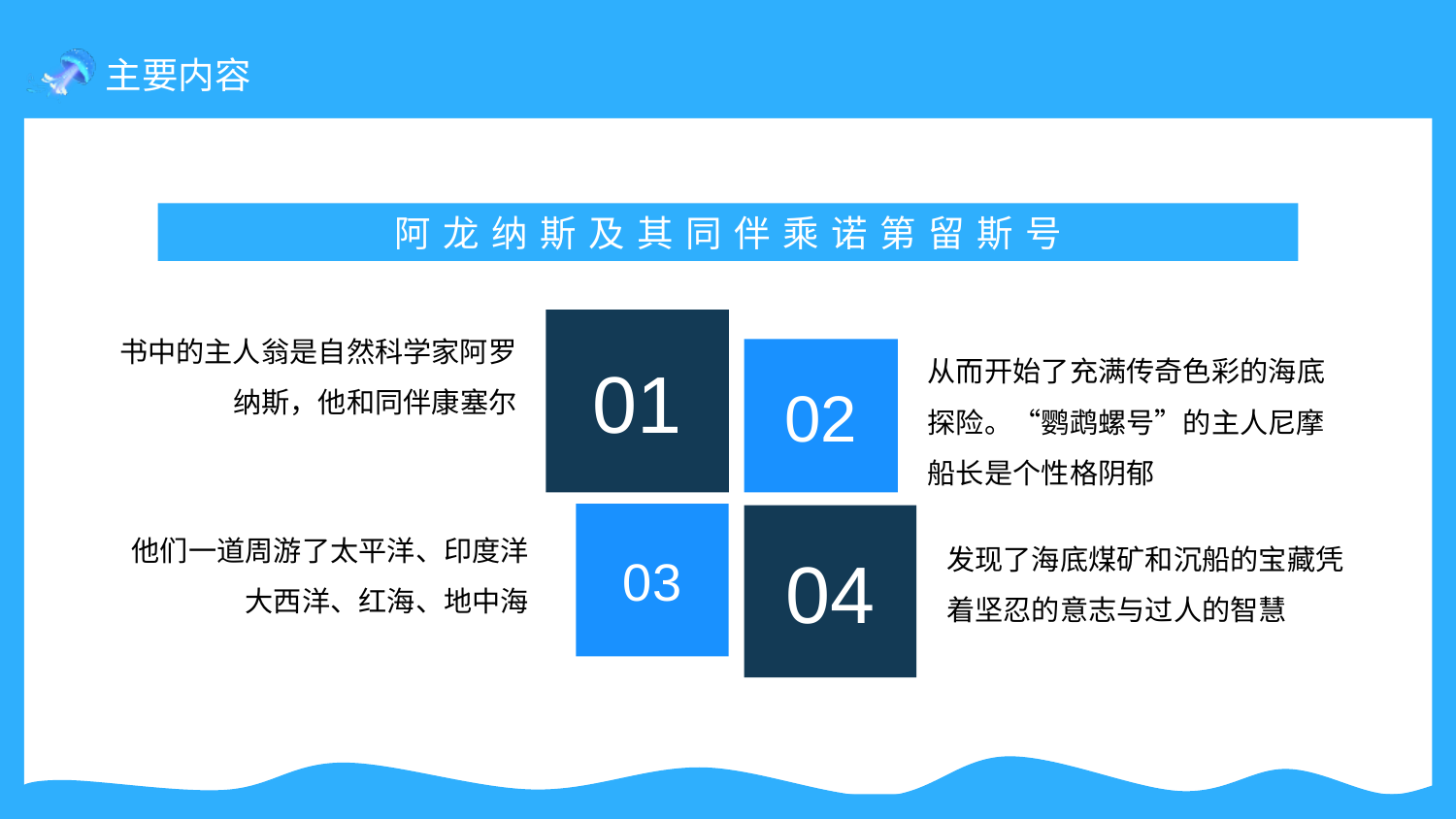

阿龙纳斯及其同伴乘诺第留斯号
书中的主人翁是自然科学家阿罗纳斯，他和同伴康塞尔
01
从而开始了充满传奇色彩的海底探险。“鹦鹉螺号”的主人尼摩船长是个性格阴郁
02
03
04
他们一道周游了太平洋、印度洋大西洋、红海、地中海
发现了海底煤矿和沉船的宝藏凭着坚忍的意志与过人的智慧